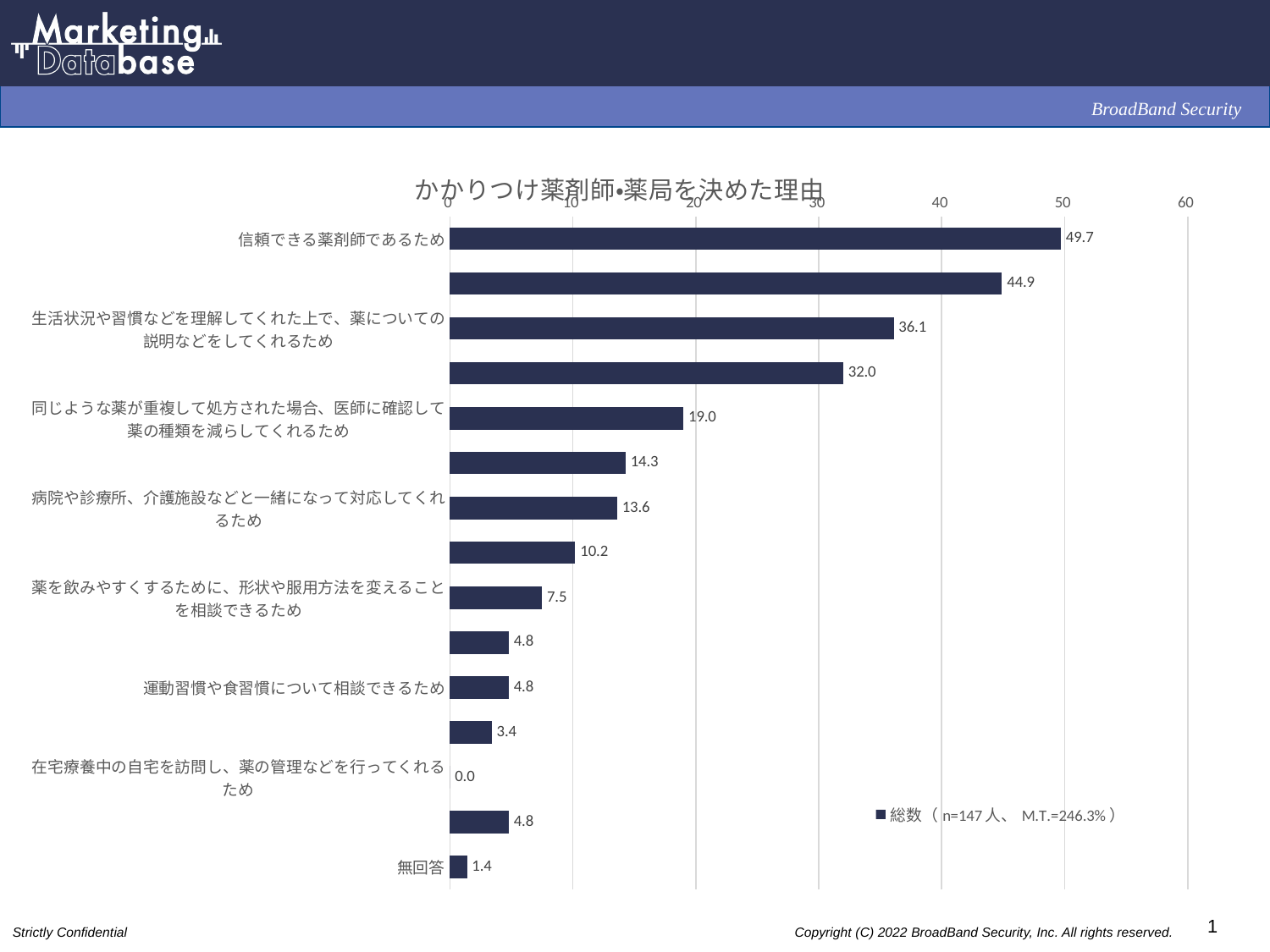

### Chart: かかりつけ薬剤師・薬局を決めた理由

| Category | 総数（n=147人、M.T.=246.3%） |
|---|---|
| 信頼できる薬剤師であるため | 49.7 |
| 服用している全ての薬の飲み合わせについて確認してくれるため | 44.9 |
| 生活状況や習慣などを理解してくれた上で、薬についての説明などをしてくれるため | 36.1 |
| 自宅や職場の近くなど行きやすい場所にあるため | 32.0 |
| 同じような薬が重複して処方された場合、医師に確認して薬の種類を減らしてくれるため | 19.0 |
| 服用している全ての薬と食品の飲み合わせについて確認してくれるため | 14.3 |
| 病院や診療所、介護施設などと一緒になって対応してくれるため | 13.6 |
| 飲み残している薬の数量を確認してから調剤してくれるため | 10.2 |
| 薬を飲みやすくするために、形状や服用方法を変えることを相談できるため | 7.5 |
| 薬について開店時間外も電話などで相談できるため | 4.8 |
| 運動習慣や食習慣について相談できるため | 4.8 |
| 薬代を安くする方法について相談できるため | 3.4 |
| 在宅療養中の自宅を訪問し、薬の管理などを行ってくれるため | 0.0 |
| その他 | 4.8 |
| 無回答 | 1.4 |